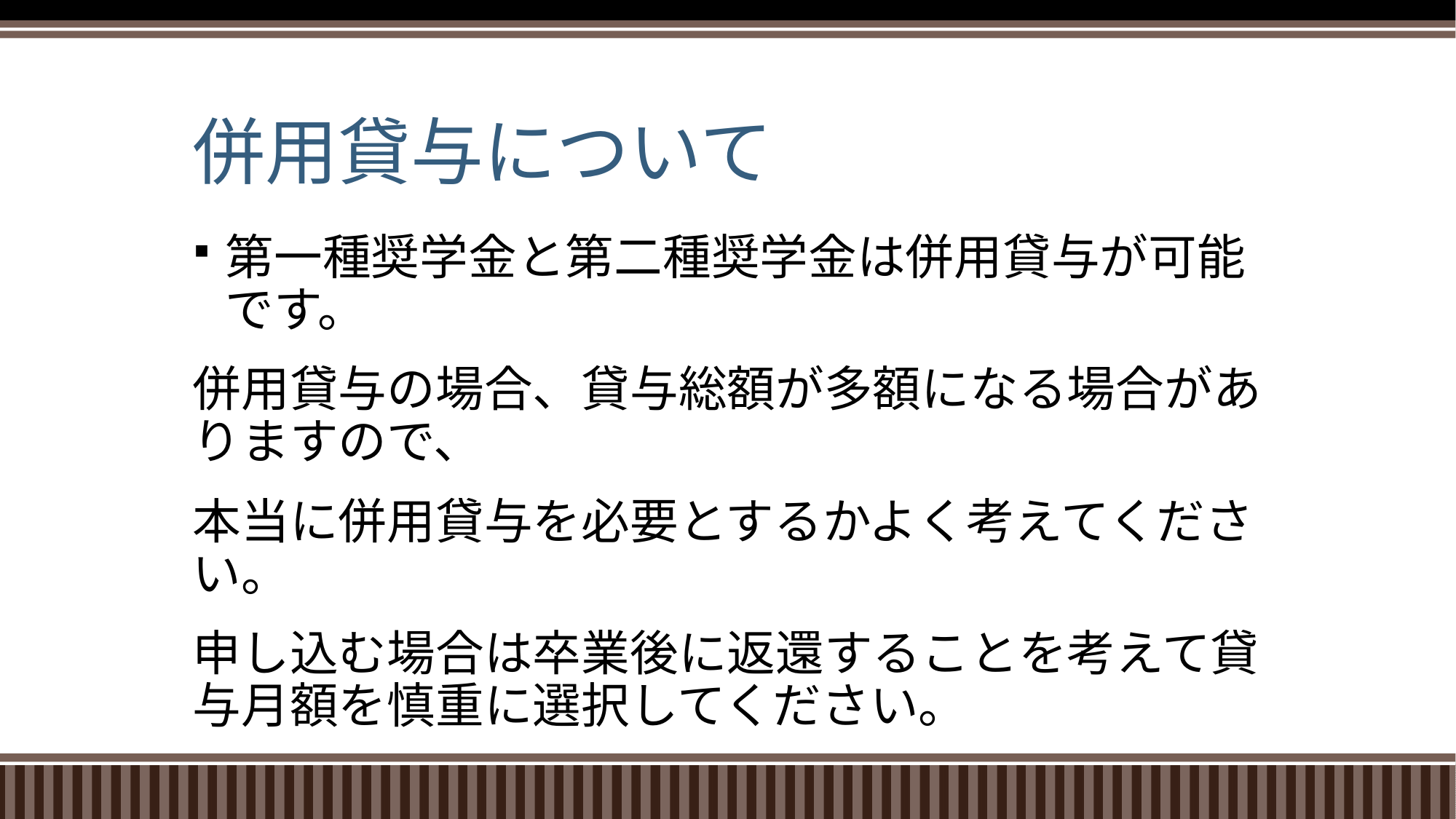

# 併用貸与について
第一種奨学金と第二種奨学金は併用貸与が可能です。
併用貸与の場合、貸与総額が多額になる場合がありますので、
本当に併用貸与を必要とするかよく考えてください。
申し込む場合は卒業後に返還することを考えて貸与月額を慎重に選択してください。